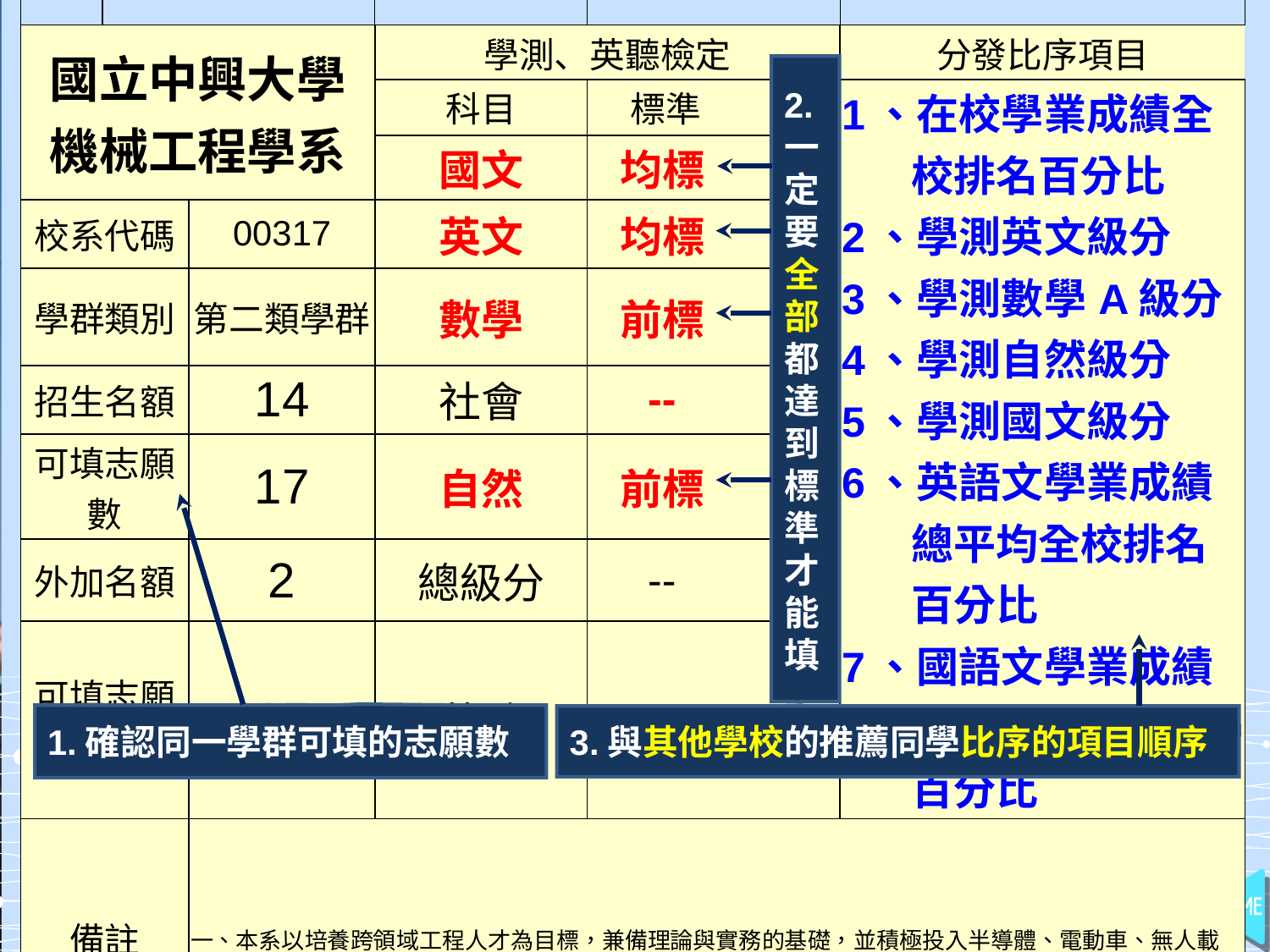

|  |  |  |  |  |  |
| --- | --- | --- | --- | --- | --- |
| 國立中興大學 機械工程學系 |  |  | 學測、英聽檢定 |  | 分發比序項目 |
|  |  |  | 科目 | 標準 | 1、在校學業成績全 校排名百分比 2、學測英文級分 3、學測數學A級分 4、學測自然級分 5、學測國文級分 6、英語文學業成績 總平均全校排名 百分比 7、國語文學業成績 總平均全校排名 百分比 |
|  |  |  | 國文 | 均標 |  |
| 校系代碼 |  | 00317 | 英文 | 均標 |  |
| 學群類別 |  | 第二類學群 | 數學 | 前標 |  |
| 招生名額 |  | 14 | 社會 | -- |  |
| 可填志願數 |  | 17 | 自然 | 前標 |  |
| 外加名額 |  | 2 | 總級分 | -- |  |
| 可填志願數 |  | 15 | 英聽 | -- |  |
| 備註 |  | 一、本系以培養跨領域工程人才為目標，兼備理論與實務的基礎，並積極投入半導體、電動車、無人載具、綠色能源、生技醫療和智慧製造等相關研究，期許畢業學生具備投入創新產業的基本能力。 二、本系提供多家企業獎學金與暑期實習機會，亦積極培養學生外語力，參與國際交流及修習雙聯學位。 三、本系部分課程為英語授課，以強化學生國際競爭力。 |  |  |  |
2.一定要全部都達到標準才能填
1.確認同一學群可填的志願數
3.與其他學校的推薦同學比序的項目順序